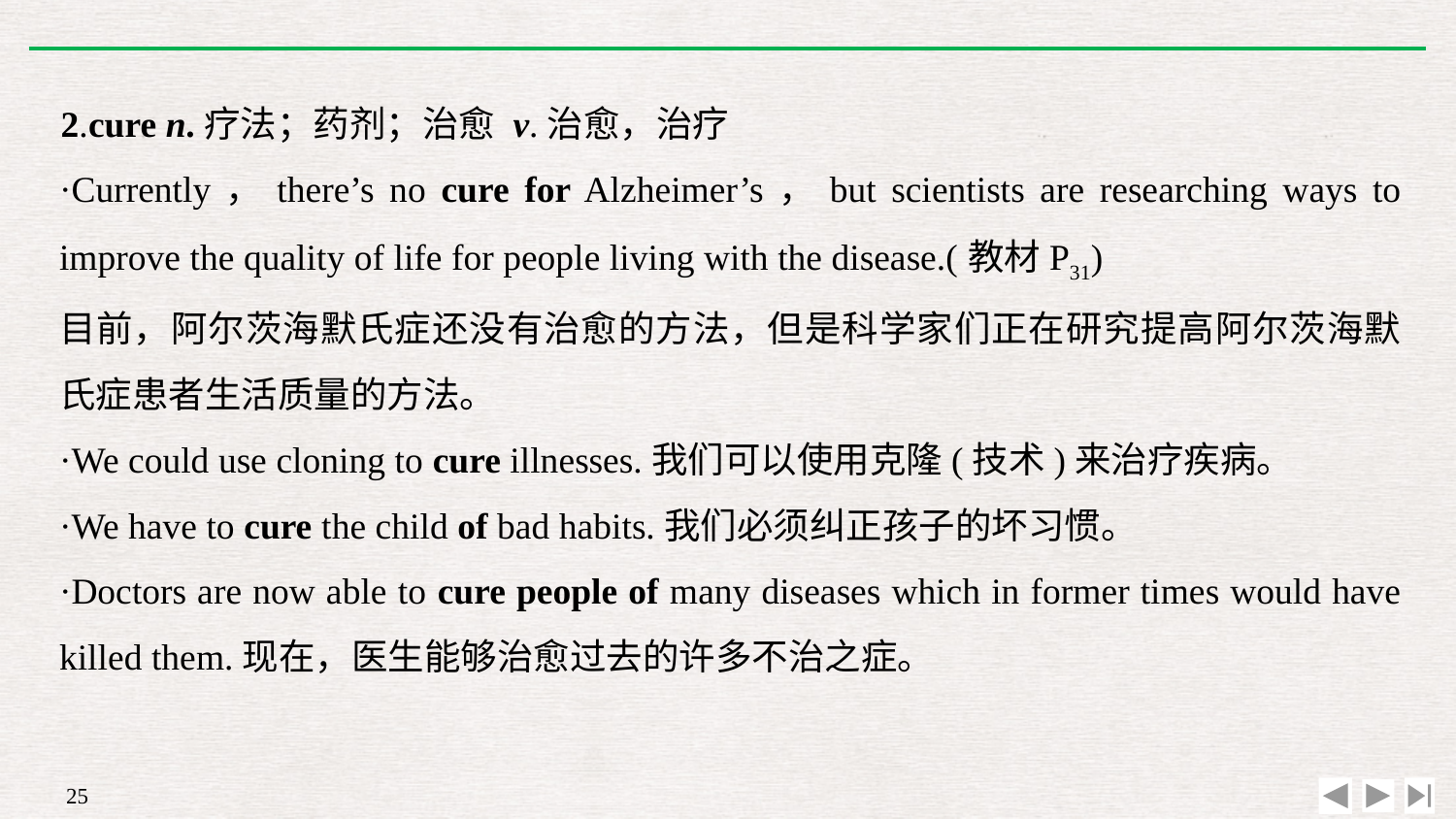

2.cure n.疗法；药剂；治愈 v.治愈，治疗
·Currently，there’s no cure for Alzheimer’s，but scientists are researching ways to improve the quality of life for people living with the disease.(教材P31)
目前，阿尔茨海默氏症还没有治愈的方法，但是科学家们正在研究提高阿尔茨海默氏症患者生活质量的方法。
·We could use cloning to cure illnesses.我们可以使用克隆(技术)来治疗疾病。
·We have to cure the child of bad habits.我们必须纠正孩子的坏习惯。
·Doctors are now able to cure people of many diseases which in former times would have killed them.现在，医生能够治愈过去的许多不治之症。